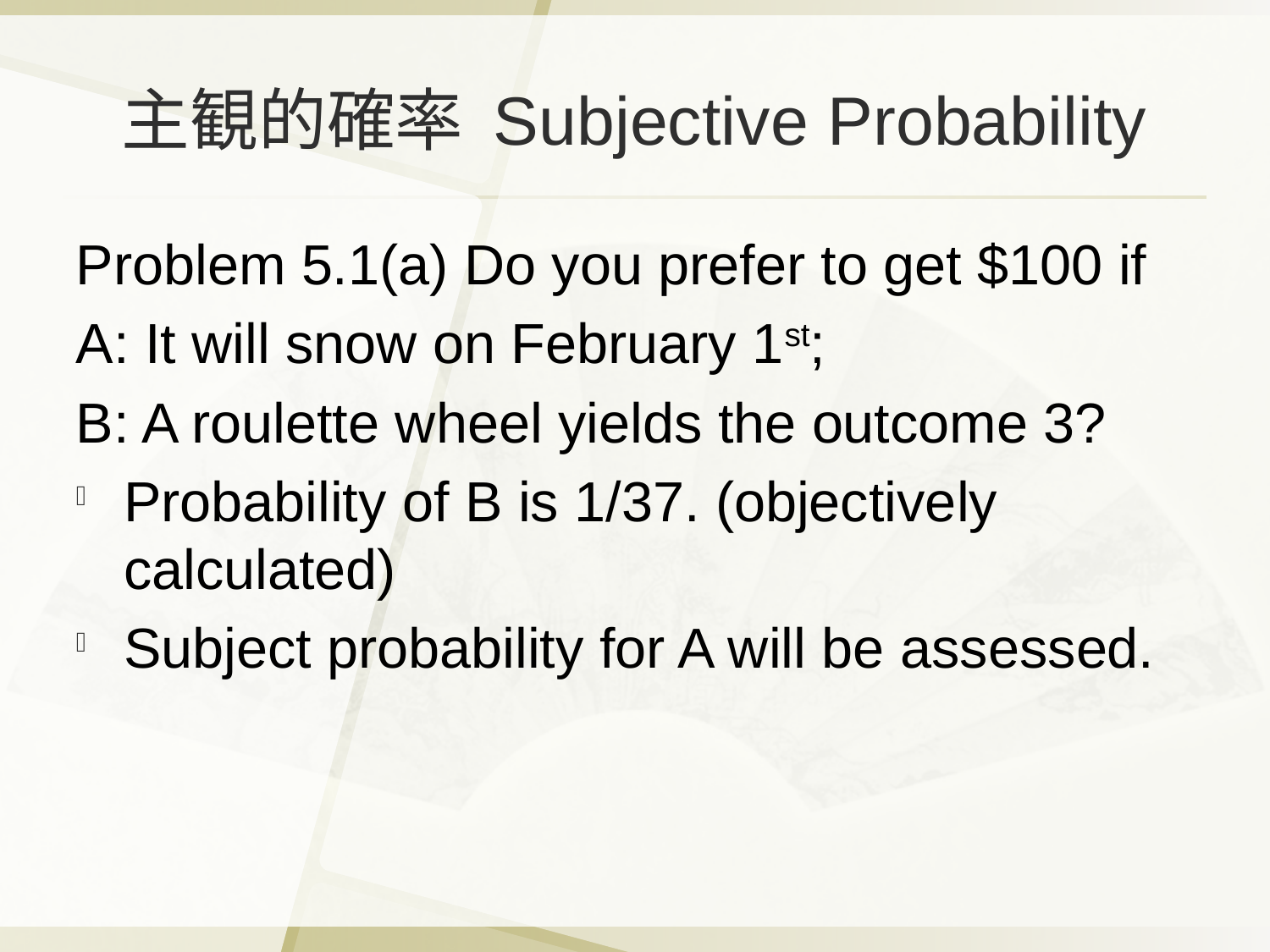

# 主観的確率 Subjective Probability
Problem 5.1(a) Do you prefer to get $100 if
A: It will snow on February 1st;
B: A roulette wheel yields the outcome 3?
Probability of B is 1/37. (objectively calculated)
Subject probability for A will be assessed.